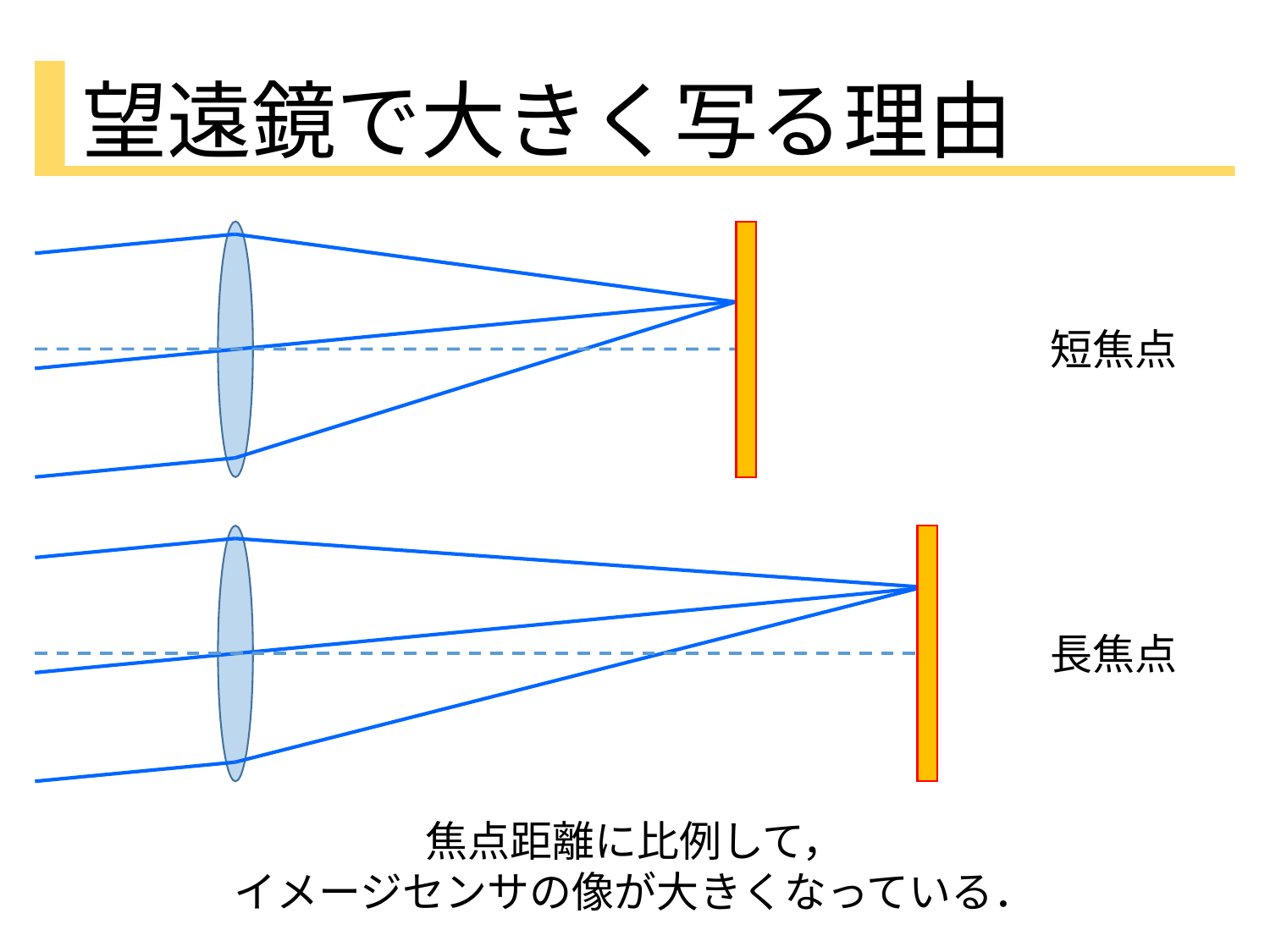

望遠鏡で大きく写る理由

短焦点

長焦点
焦点距離に比例して，
イメージセンサの像が大きくなっている．